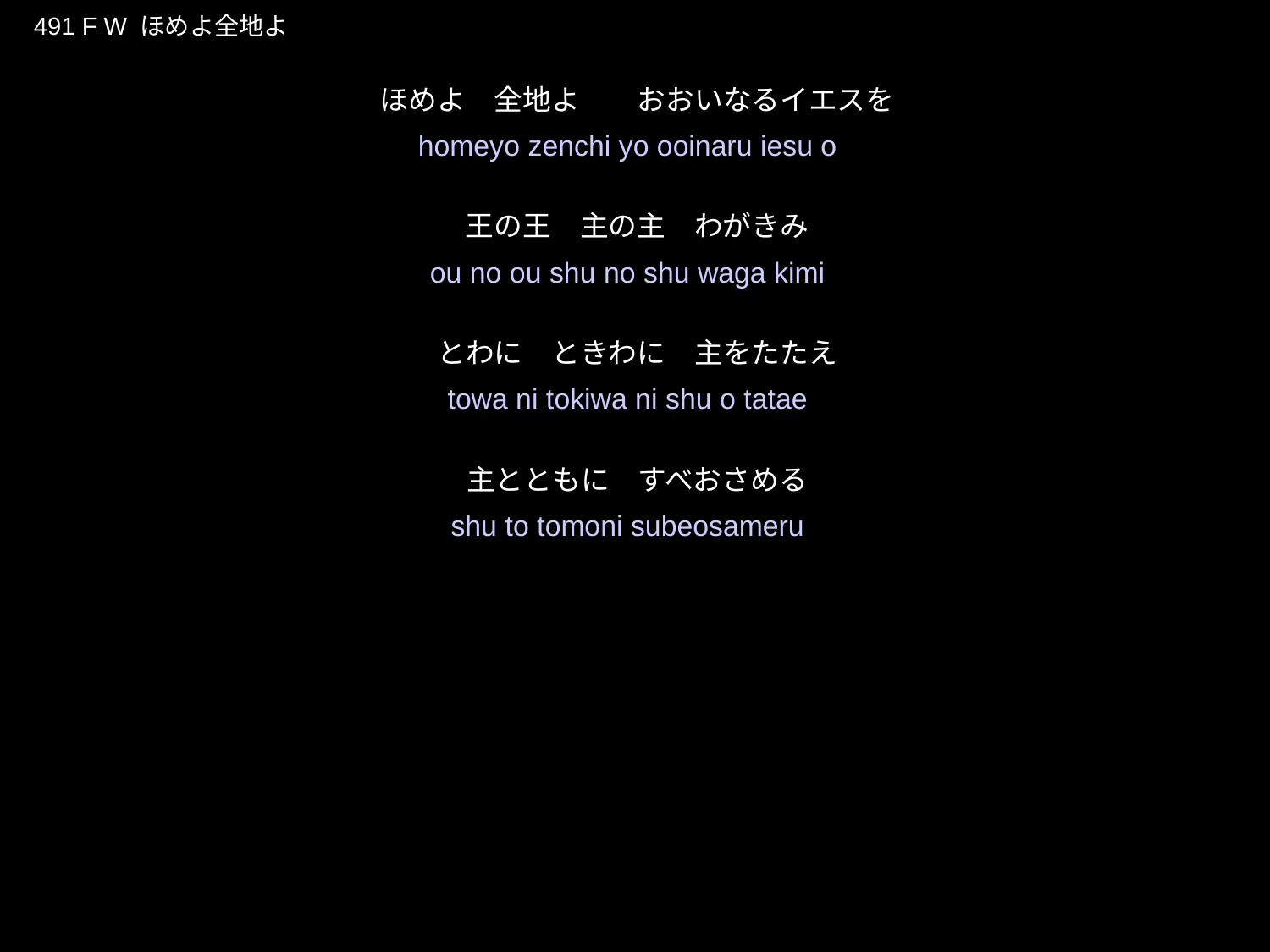

ほめよぜんちよ
★W
491 F W ほめよ全地よ
ほめよ　全地よ　　おおいなるイエスを
王の王　主の主　わがきみ
とわに　ときわに　主をたたえ
主とともに　すべおさめる
★２
homeyo zenchi yo ooinaru iesu o
ou no ou shu no shu waga kimi
towa ni tokiwa ni shu o tatae
shu to tomoni subeosameru